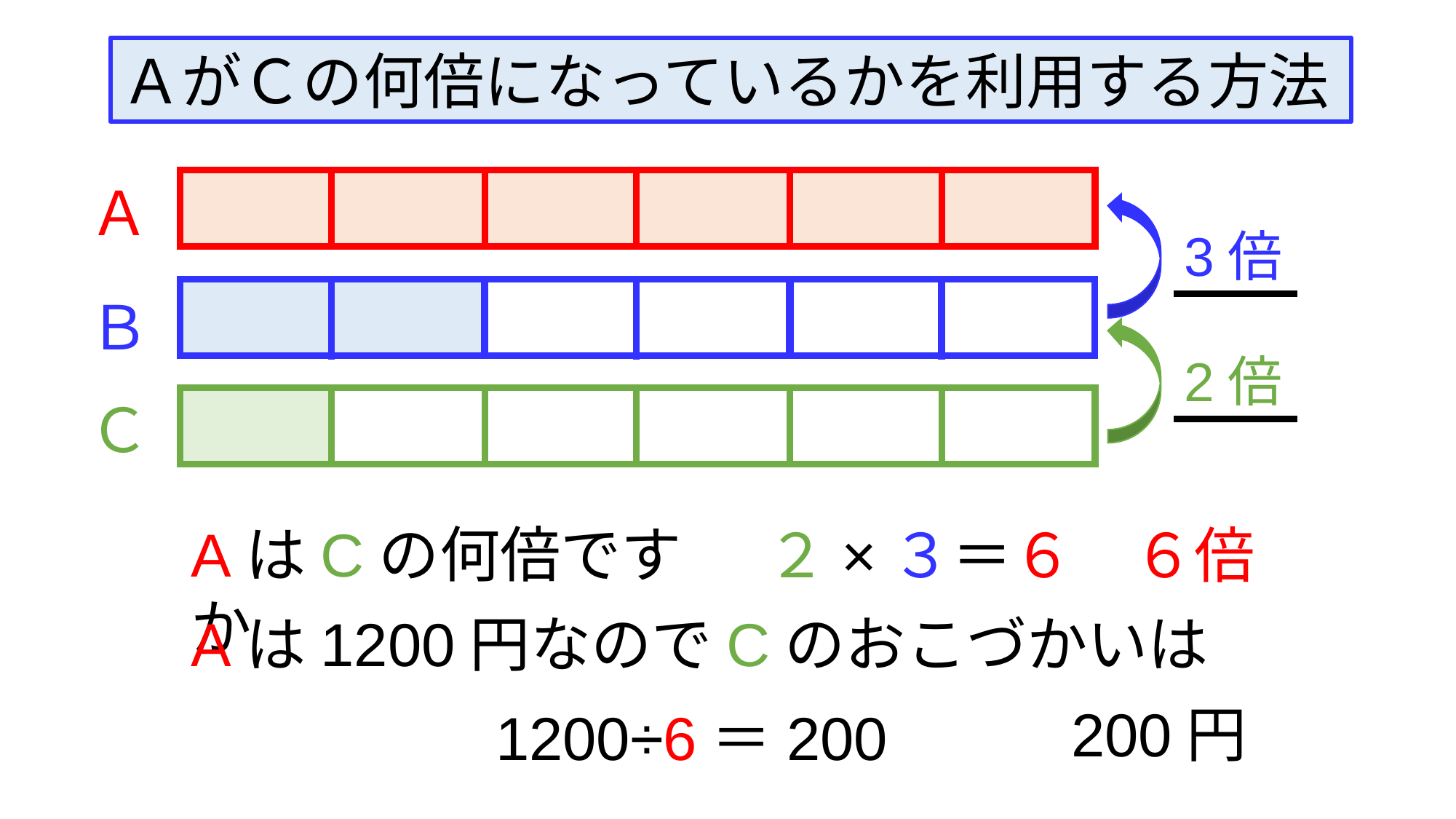

ＡがＣの何倍になっているかを利用する方法
Ａ

3倍

Ｂ

2倍

Ｃ

AはCの何倍ですか
２×３＝６　６倍
Aは1200円なのでCのおこづかいは
200円
1200÷6＝200